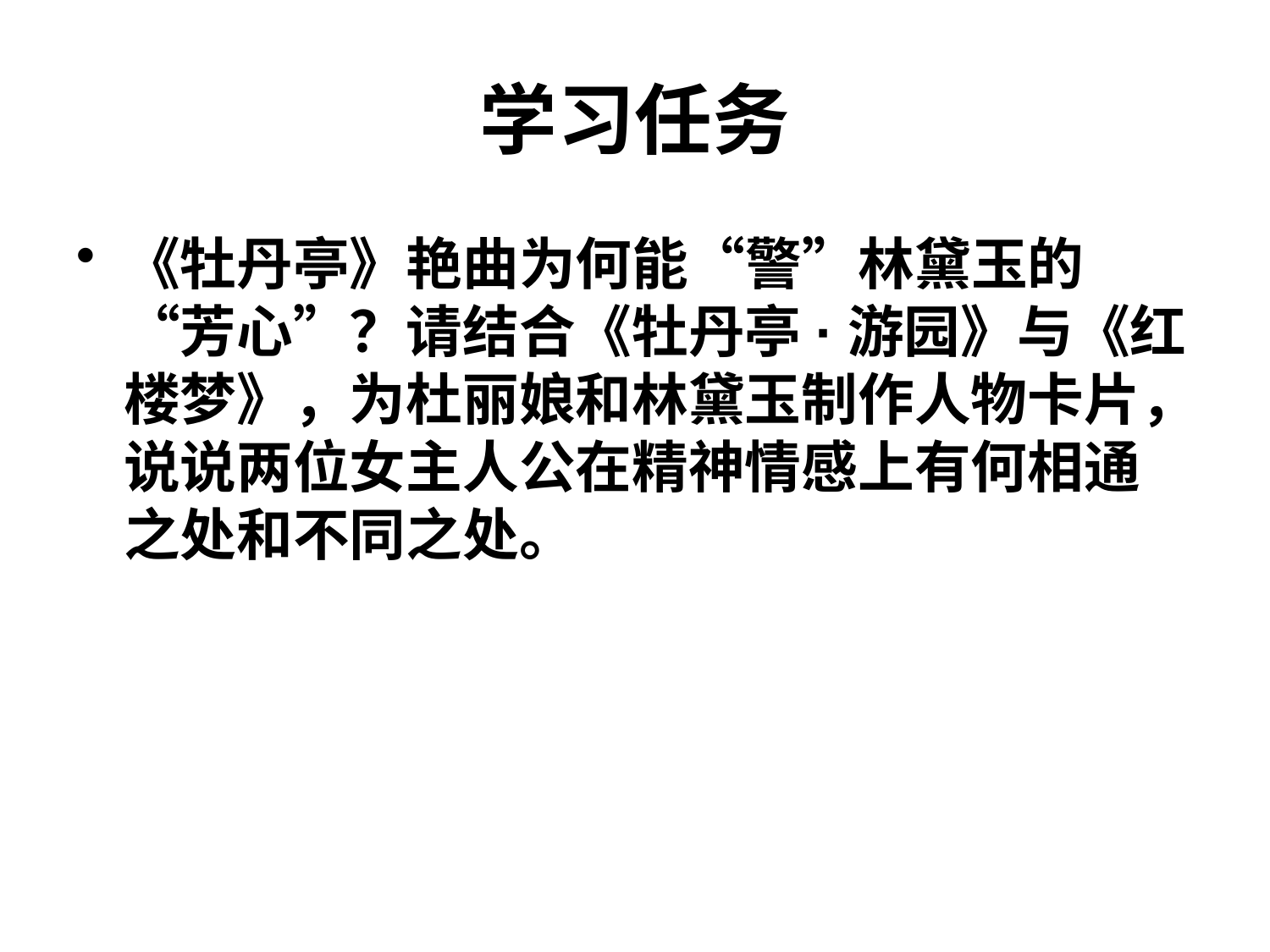

# 学习任务
《牡丹亭》艳曲为何能“警”林黛玉的“芳心”？请结合《牡丹亭·游园》与《红楼梦》，为杜丽娘和林黛玉制作人物卡片，说说两位女主人公在精神情感上有何相通之处和不同之处。